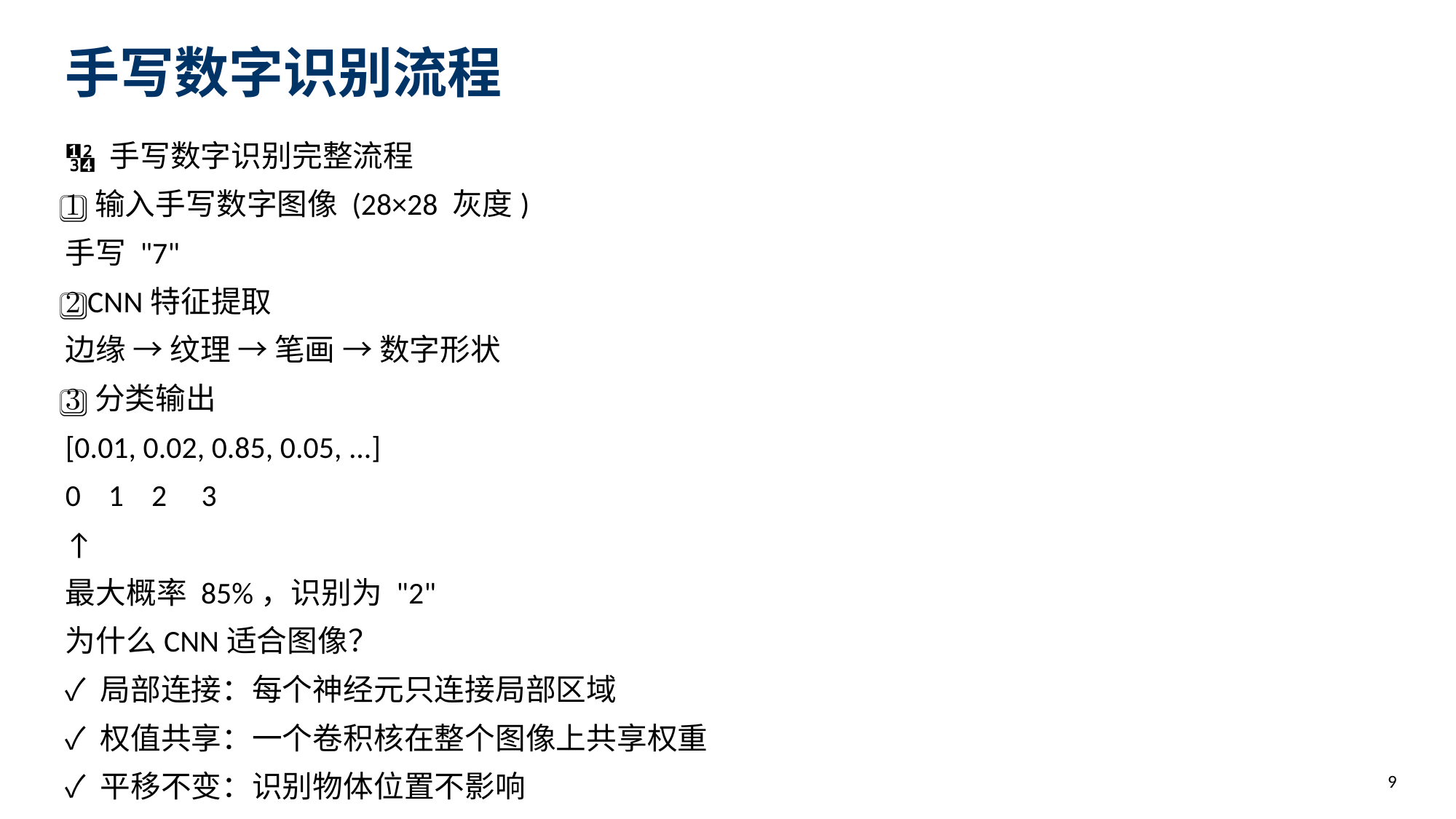

手写数字识别流程
🔢 手写数字识别完整流程
1️⃣ 输入手写数字图像 (28×28 灰度)
手写 "7"
2️⃣ CNN特征提取
边缘 → 纹理 → 笔画 → 数字形状
3️⃣ 分类输出
[0.01, 0.02, 0.85, 0.05, ...]
0    1    2     3
↑
最大概率 85%，识别为 "2"
为什么CNN适合图像？
✓ 局部连接：每个神经元只连接局部区域
✓ 权值共享：一个卷积核在整个图像上共享权重
✓ 平移不变：识别物体位置不影响
✓ 参数少：比全连接网络少几个数量级
9